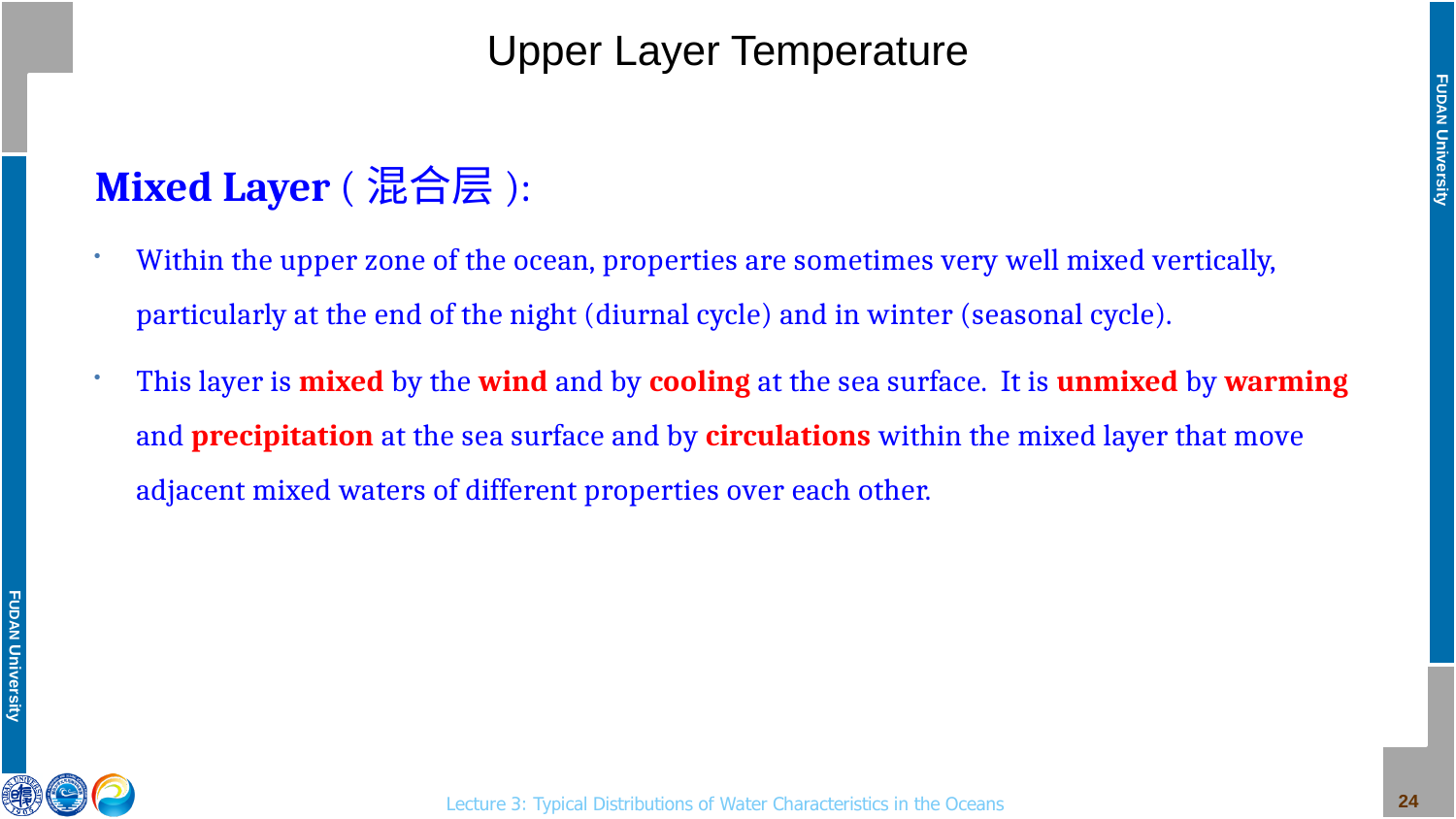

# Upper Layer Temperature
Mixed Layer (混合层):
Within the upper zone of the ocean, properties are sometimes very well mixed vertically, particularly at the end of the night (diurnal cycle) and in winter (seasonal cycle).
This layer is mixed by the wind and by cooling at the sea surface.  It is unmixed by warming and precipitation at the sea surface and by circulations within the mixed layer that move adjacent mixed waters of different properties over each other.